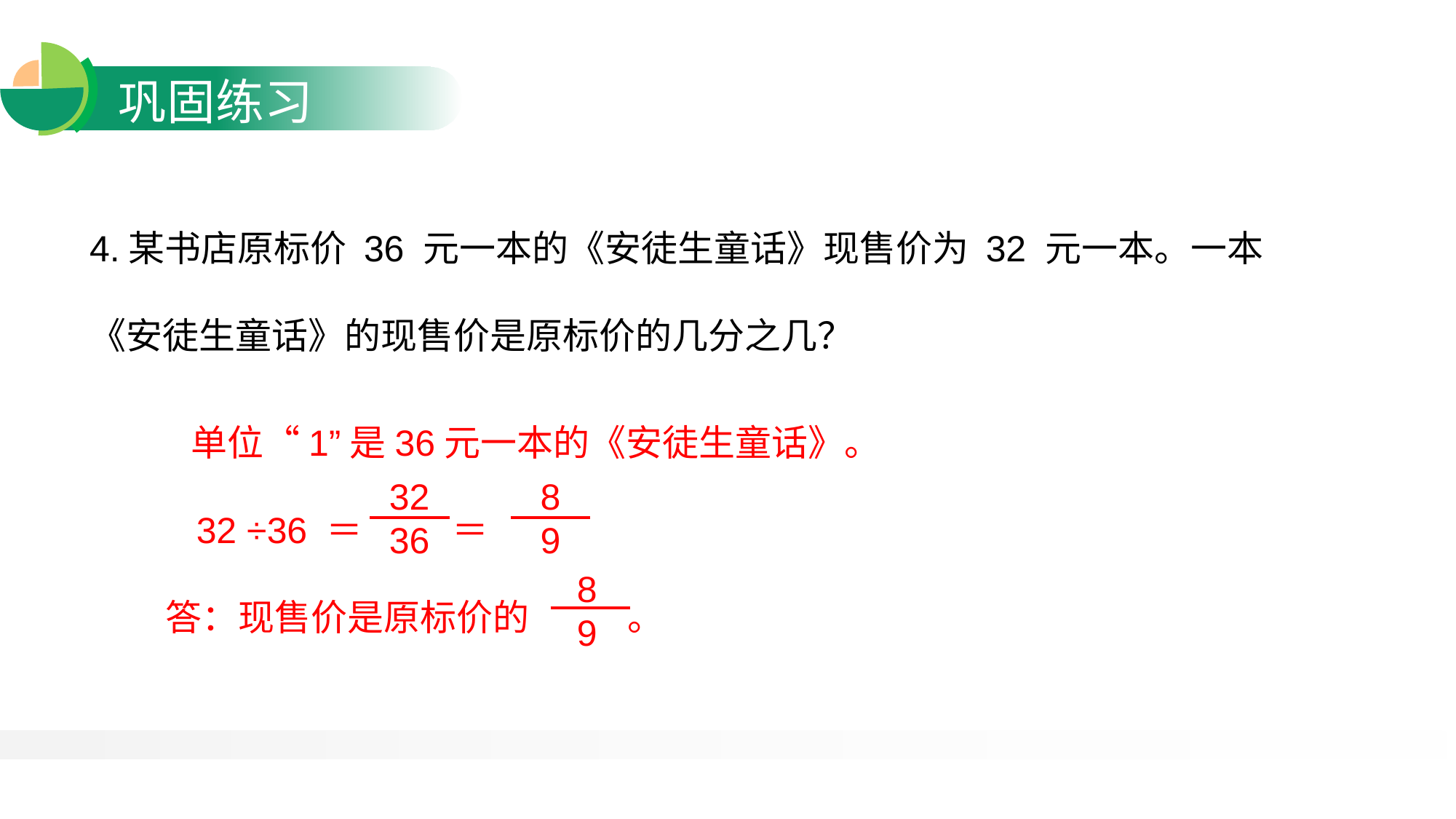

4.某书店原标价 36 元一本的《安徒生童话》现售价为 32 元一本。一本
《安徒生童话》的现售价是原标价的几分之几？
  单位“1”是36元一本的《安徒生童话》。
   32 ÷36 ＝           ＝
答：现售价是原标价的            。
32
36
8
9
8
9